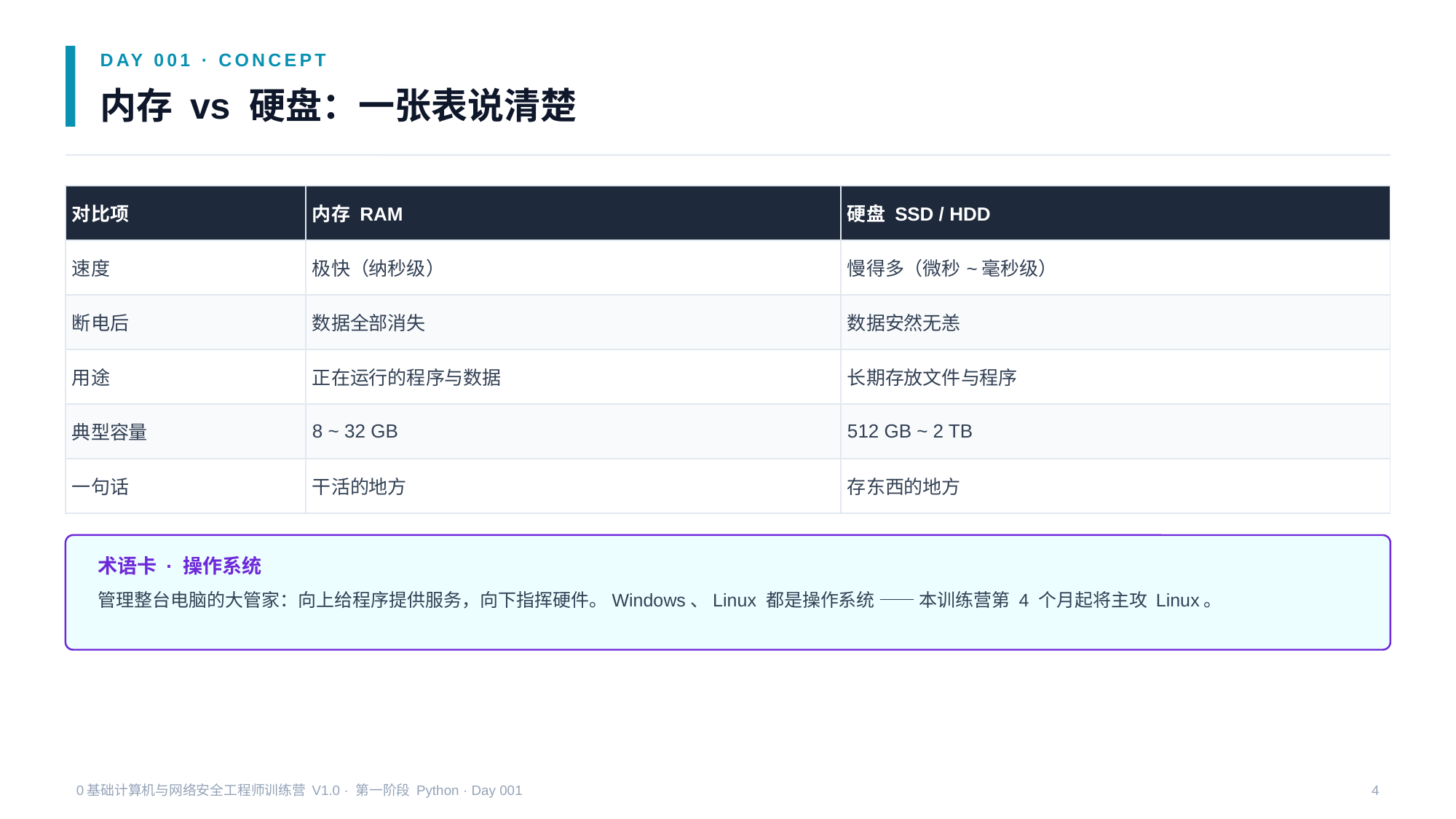

DAY 001 · CONCEPT

内存 vs 硬盘：一张表说清楚

| 对比项 | 内存 RAM | 硬盘 SSD / HDD |
| --- | --- | --- |
| 速度 | 极快（纳秒级） | 慢得多（微秒~毫秒级） |
| 断电后 | 数据全部消失 | 数据安然无恙 |
| 用途 | 正在运行的程序与数据 | 长期存放文件与程序 |
| 典型容量 | 8 ~ 32 GB | 512 GB ~ 2 TB |
| 一句话 | 干活的地方 | 存东西的地方 |

术语卡 · 操作系统
管理整台电脑的大管家：向上给程序提供服务，向下指挥硬件。Windows、Linux 都是操作系统 —— 本训练营第 4 个月起将主攻 Linux。
0基础计算机与网络安全工程师训练营 V1.0 · 第一阶段 Python · Day 001
4